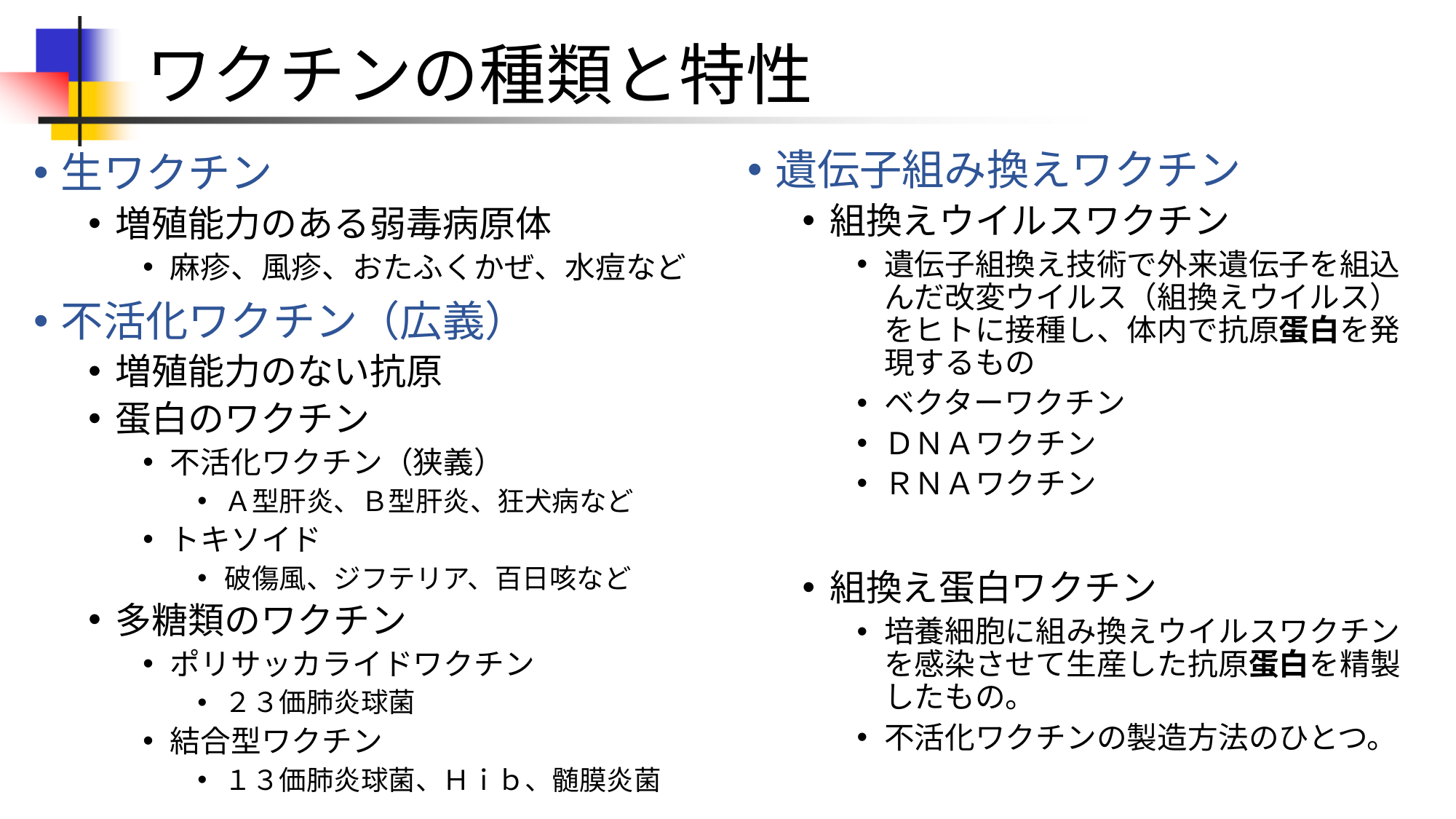

# ワクチンの種類と特性
遺伝子組み換えワクチン
組換えウイルスワクチン
遺伝子組換え技術で外来遺伝子を組込んだ改変ウイルス（組換えウイルス）をヒトに接種し、体内で抗原蛋白を発現するもの
ベクターワクチン
ＤＮＡワクチン
ＲＮＡワクチン

組換え蛋白ワクチン
培養細胞に組み換えウイルスワクチンを感染させて生産した抗原蛋白を精製したもの。
不活化ワクチンの製造方法のひとつ。

生ワクチン
増殖能力のある弱毒病原体
麻疹、風疹、おたふくかぜ、水痘など
不活化ワクチン（広義）
増殖能力のない抗原
蛋白のワクチン
不活化ワクチン（狭義）
Ａ型肝炎、Ｂ型肝炎、狂犬病など
トキソイド
破傷風、ジフテリア、百日咳など
多糖類のワクチン
ポリサッカライドワクチン
２３価肺炎球菌
結合型ワクチン
１３価肺炎球菌、Ｈｉｂ、髄膜炎菌